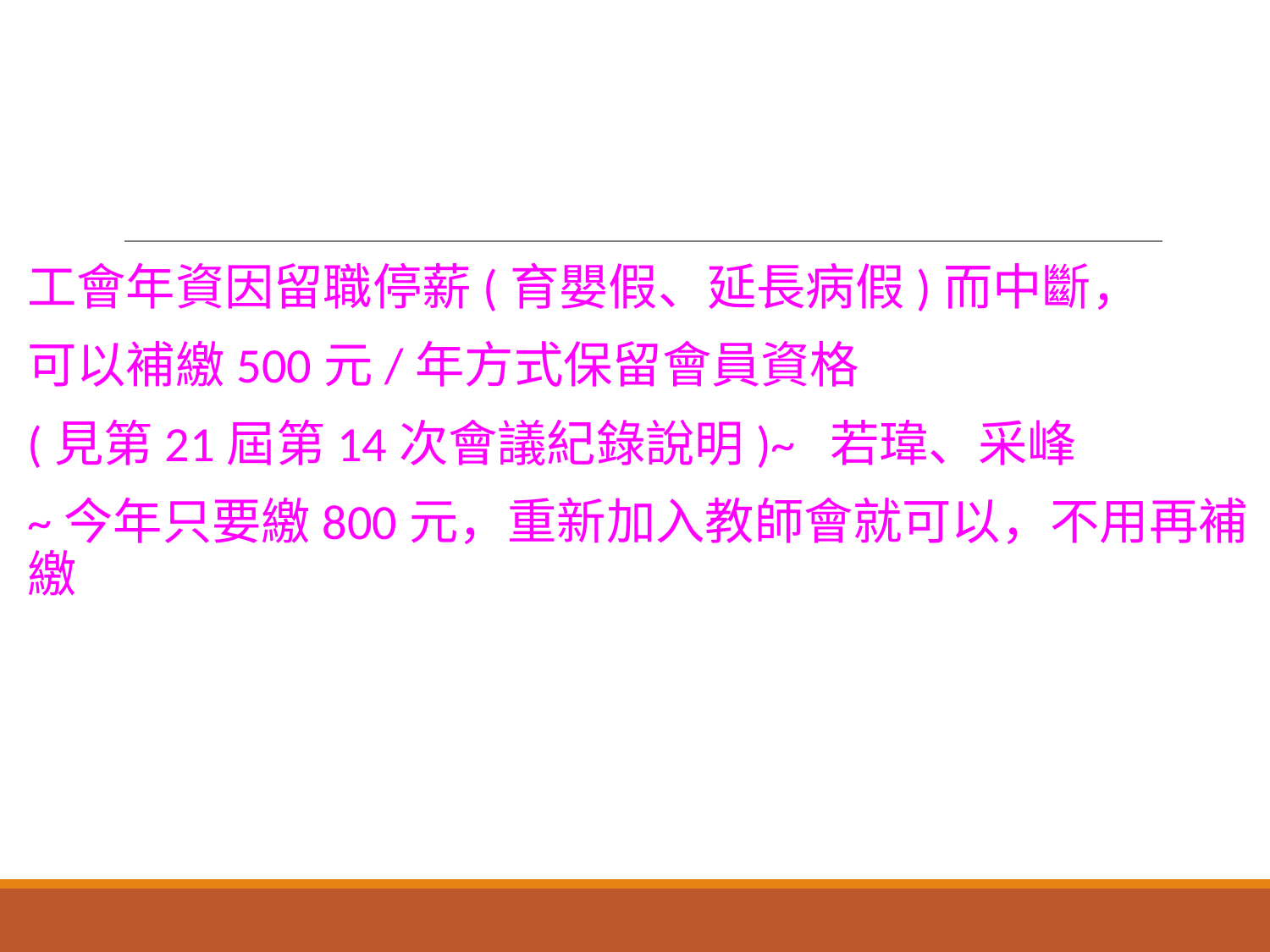

#
工會年資因留職停薪(育嬰假、延長病假)而中斷，
可以補繳500元/年方式保留會員資格
(見第21屆第14次會議紀錄說明)~  若瑋、采峰
~今年只要繳800元，重新加入教師會就可以，不用再補繳